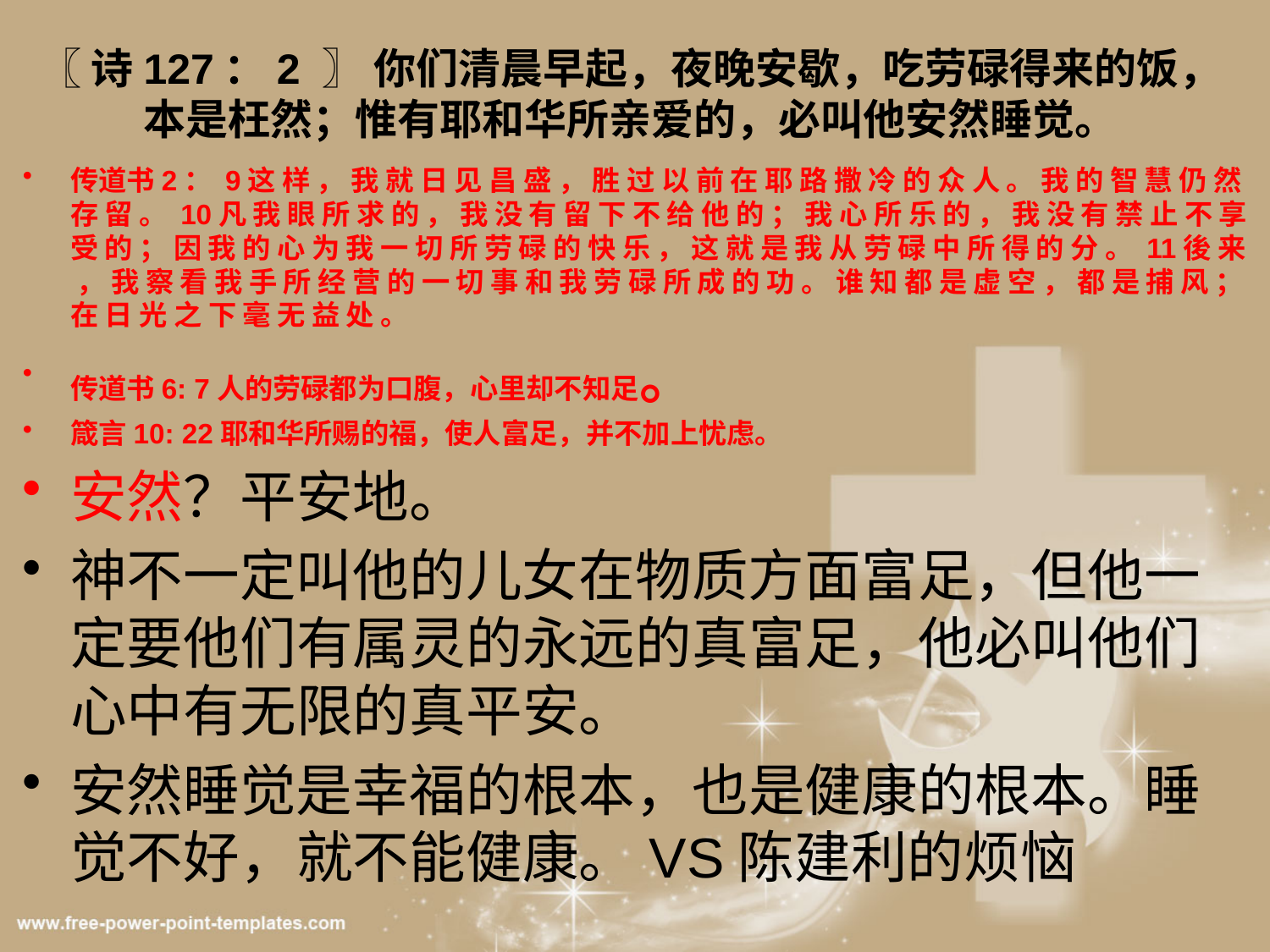

# 〖 诗127：2 〗 你们清晨早起，夜晚安歇，吃劳碌得来的饭，本是枉然；惟有耶和华所亲爱的，必叫他安然睡觉。
传道书2： 9这 样 ， 我 就 日 见 昌 盛 ， 胜 过 以 前 在 耶 路 撒 冷 的 众 人 。 我 的 智 慧 仍 然 存 留 。 10凡 我 眼 所 求 的 ， 我 没 有 留 下 不 给 他 的 ； 我 心 所 乐 的 ， 我 没 有 禁 止 不 享 受 的 ； 因 我 的 心 为 我 一 切 所 劳 碌 的 快 乐 ， 这 就 是 我 从 劳 碌 中 所 得 的 分 。 11後 来 ， 我 察 看 我 手 所 经 营 的 一 切 事 和 我 劳 碌 所 成 的 功 。 谁 知 都 是 虚 空 ， 都 是 捕 风 ； 在 日 光 之 下 毫 无 益 处 。
传道书6: 7人的劳碌都为口腹，心里却不知足。
箴言10: 22耶和华所赐的福，使人富足，并不加上忧虑。
安然？平安地。
神不一定叫他的儿女在物质方面富足，但他一定要他们有属灵的永远的真富足，他必叫他们心中有无限的真平安。
安然睡觉是幸福的根本，也是健康的根本。睡觉不好，就不能健康。VS陈建利的烦恼